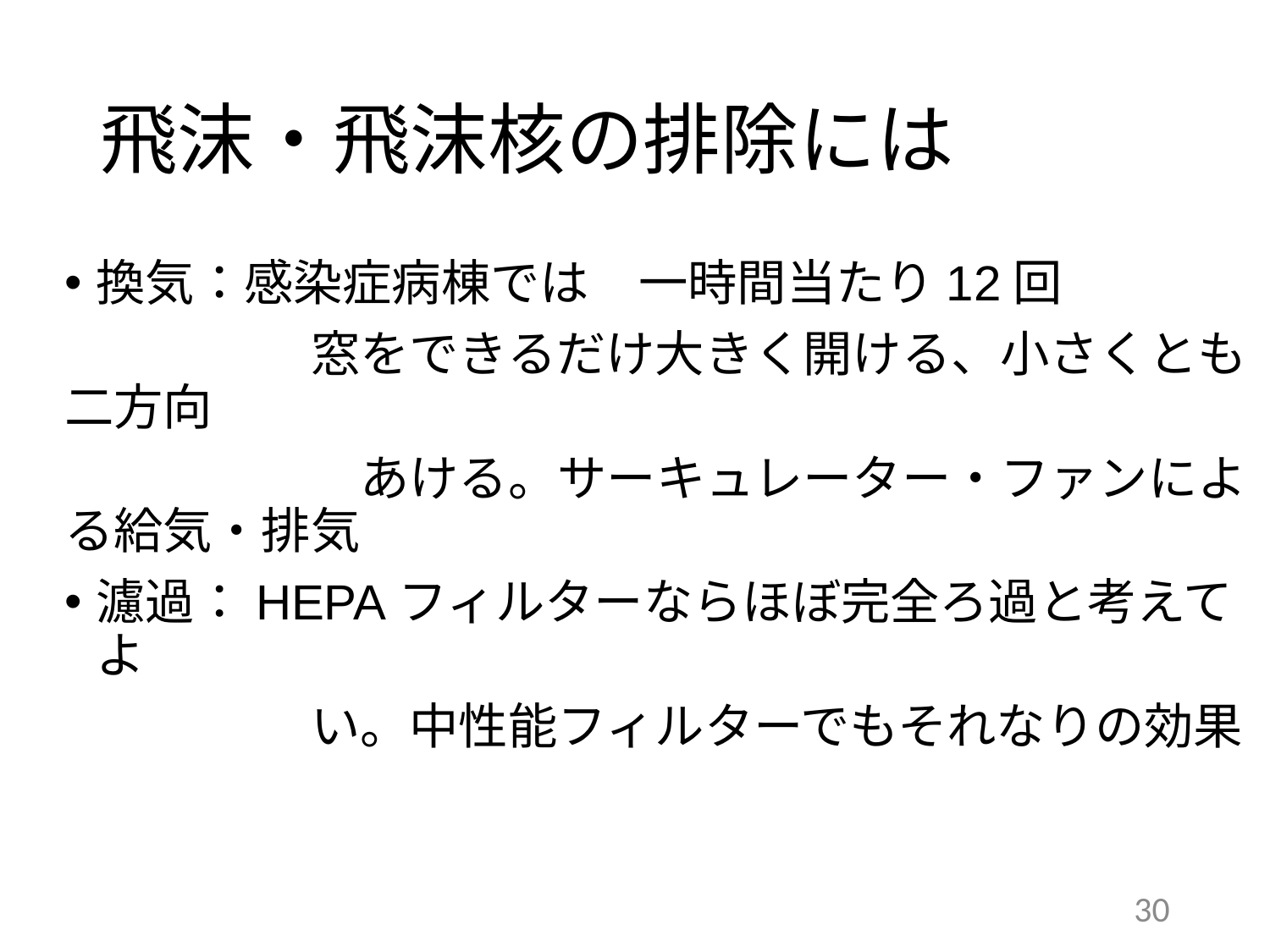

# 飛沫・飛沫核の排除には
換気：感染症病棟では　一時間当たり12回
　　　　　窓をできるだけ大きく開ける、小さくとも二方向
　　　　　　あける。サーキュレーター・ファンによる給気・排気
濾過：HEPAフィルターならほぼ完全ろ過と考えてよ
　　　　　い。中性能フィルターでもそれなりの効果
30